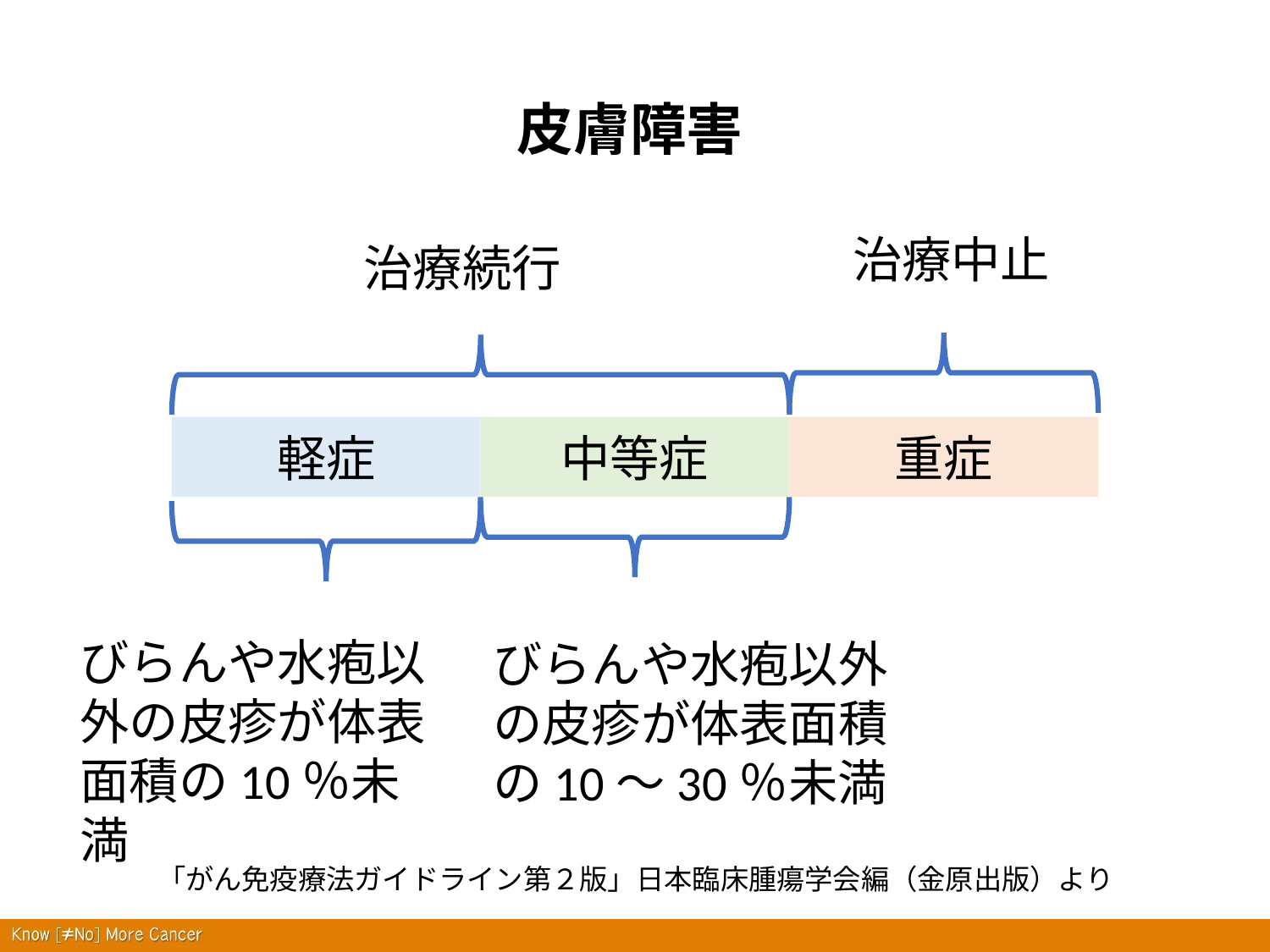

皮膚障害

治療中止
治療続行

重症
軽症
中等症
びらんや水疱以外の皮疹が体表面積の10％未満
びらんや水疱以外の皮疹が体表面積の10〜30％未満
「がん免疫療法ガイドライン第２版」日本臨床腫瘍学会編（金原出版）より